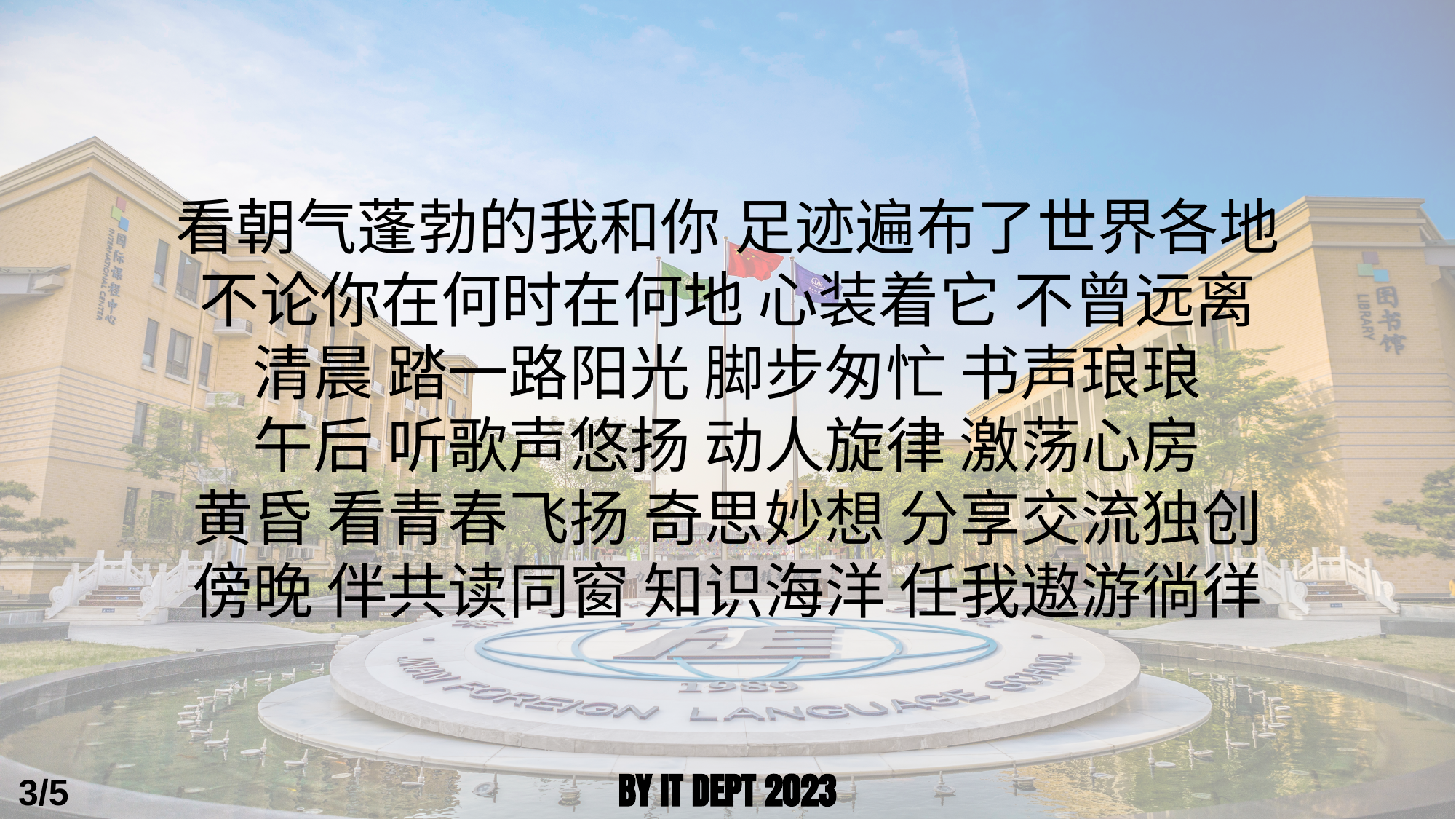

看朝气蓬勃的我和你 足迹遍布了世界各地
不论你在何时在何地 心装着它 不曾远离
清晨 踏一路阳光 脚步匆忙 书声琅琅
午后 听歌声悠扬 动人旋律 激荡心房
黄昏 看青春飞扬 奇思妙想 分享交流独创
傍晚 伴共读同窗 知识海洋 任我遨游徜徉
3/5
BY IT DEPT 2023